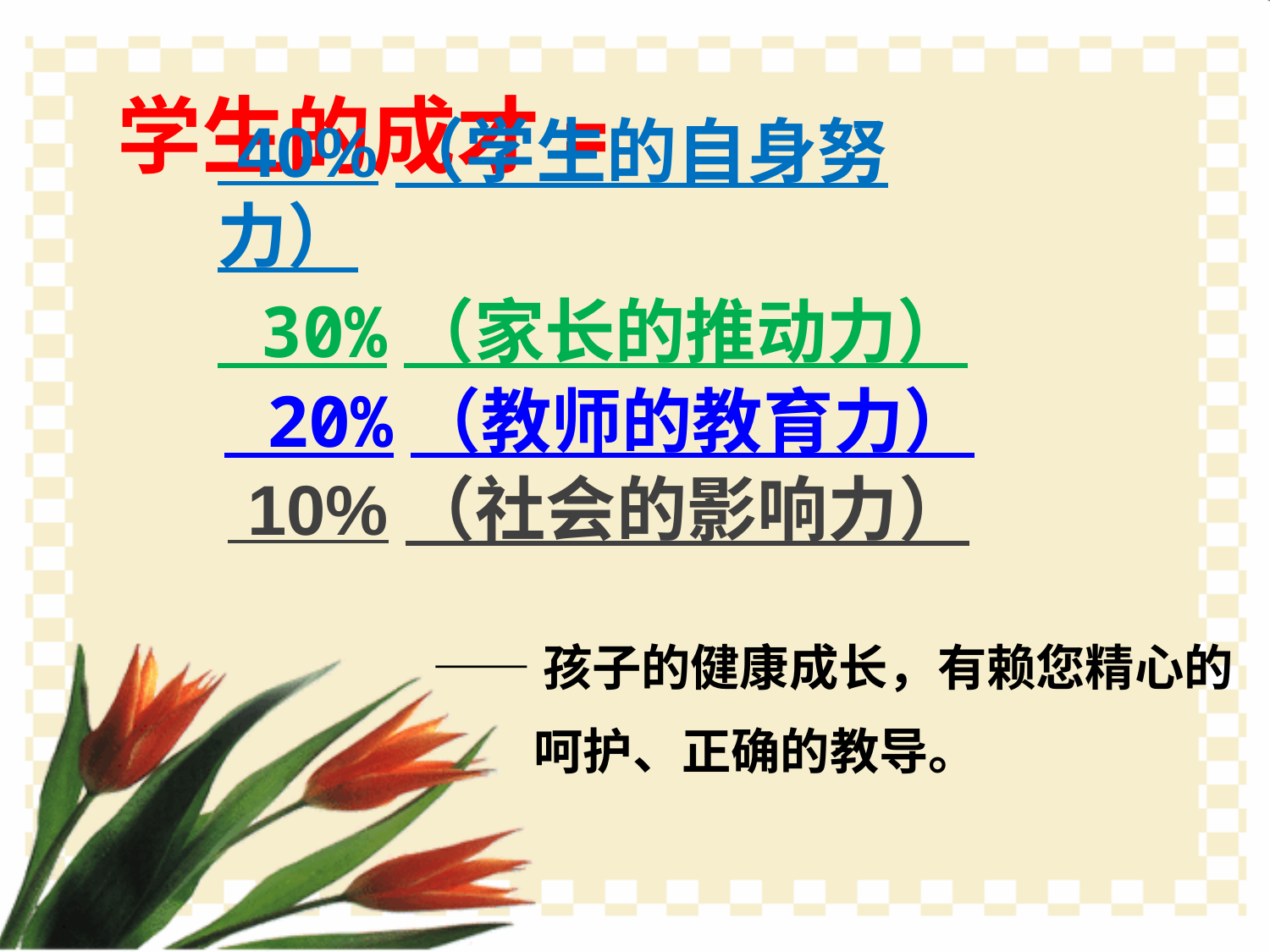

学生的成才=
 40%（学生的自身努力）
 30%（家长的推动力）
 20%（教师的教育力）
 10%（社会的影响力）
——孩子的健康成长，有赖您精心的
        呵护、正确的教导。